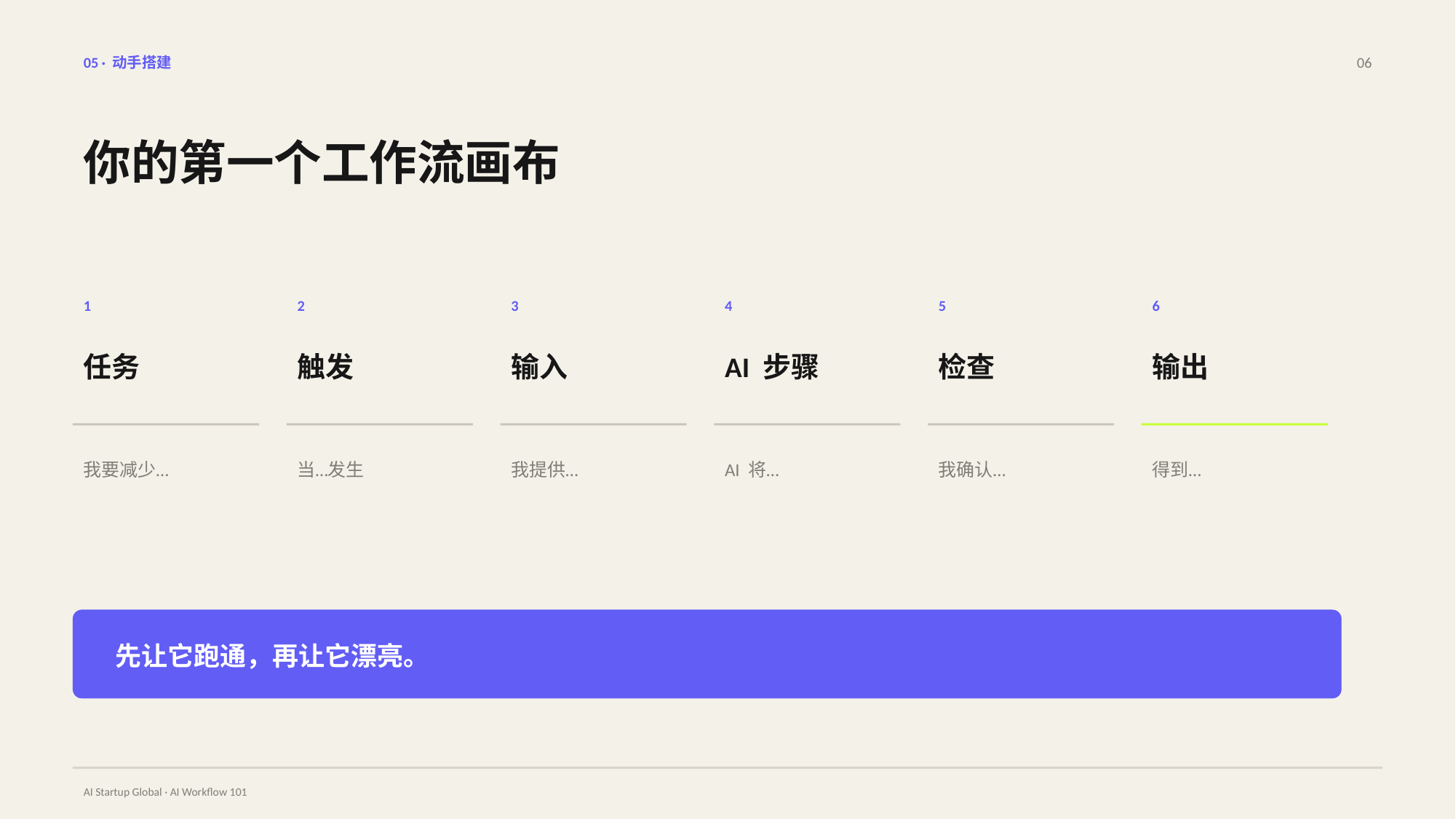

05 · 动手搭建
06
你的第一个工作流画布
1
2
3
4
5
6
任务
触发
输入
AI 步骤
检查
输出

我要减少…
当…发生
我提供…
AI 将…
我确认…
得到…

先让它跑通，再让它漂亮。

AI Startup Global · AI Workflow 101